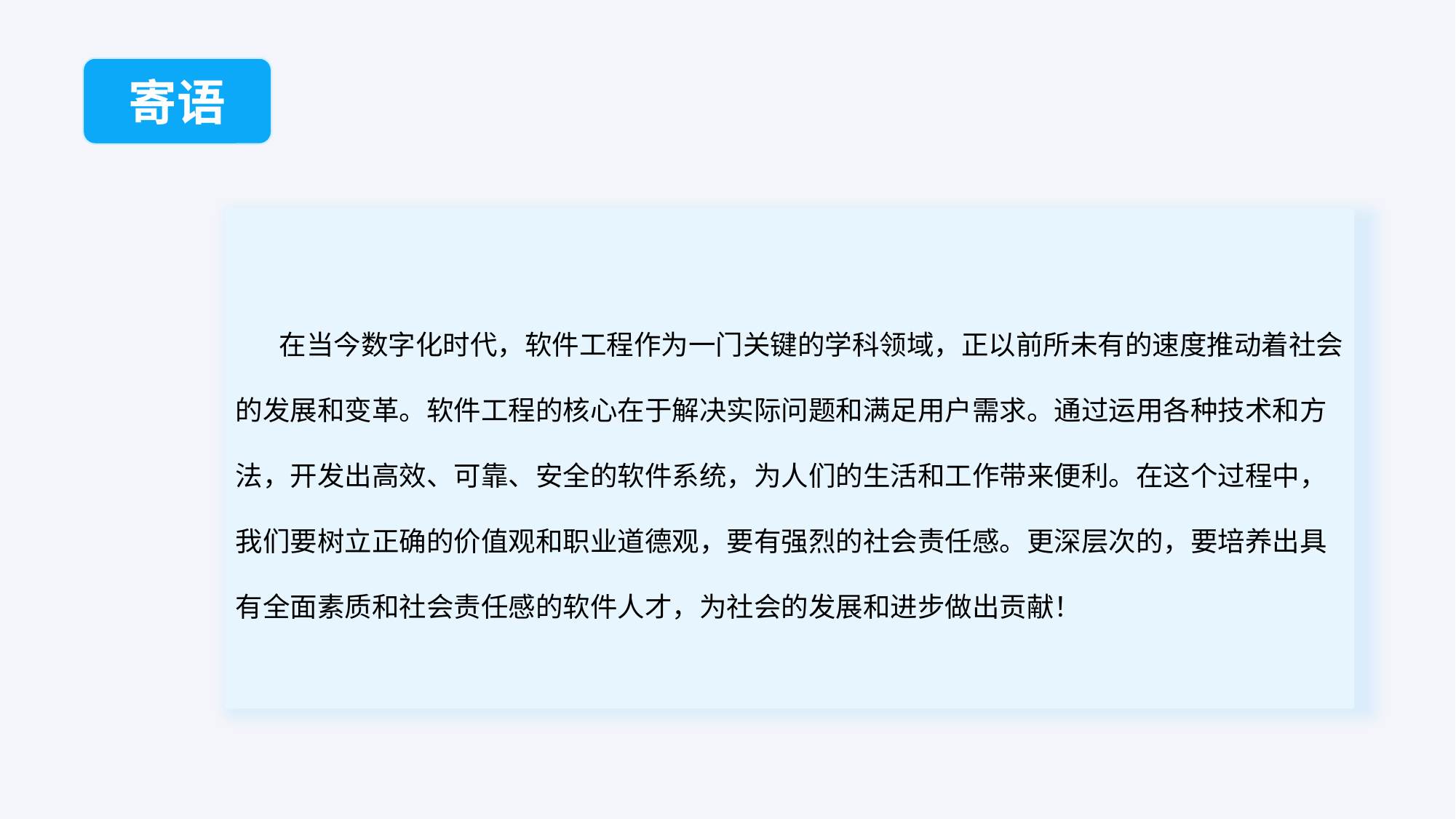

寄语
      在当今数字化时代，软件工程作为一门关键的学科领域，正以前所未有的速度推动着社会的发展和变革。软件工程的核心在于解决实际问题和满足用户需求。通过运用各种技术和方法，开发出高效、可靠、安全的软件系统，为人们的生活和工作带来便利。在这个过程中，我们要树立正确的价值观和职业道德观，要有强烈的社会责任感。更深层次的，要培养出具有全面素质和社会责任感的软件人才，为社会的发展和进步做出贡献！